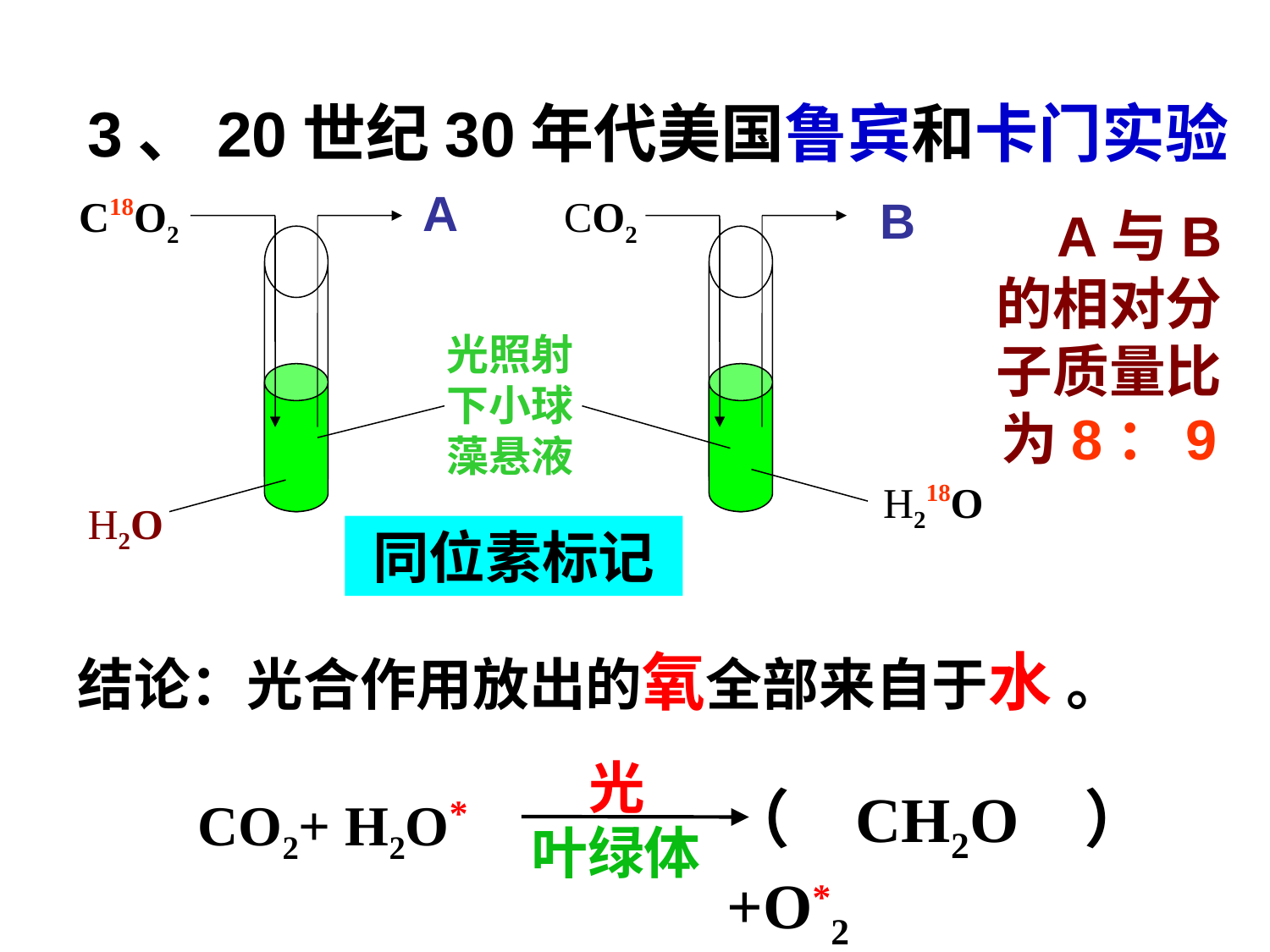

3、20世纪30年代美国鲁宾和卡门实验
A
C18O2

CO2
B

光照射下小球藻悬液

H218O

H2O
     A与B的相对分子质量比为8：9
同位素标记
结论：光合作用放出的氧全部来自于水 。
光
（CH2O）+O*2
CO2+ H2O*
叶绿体